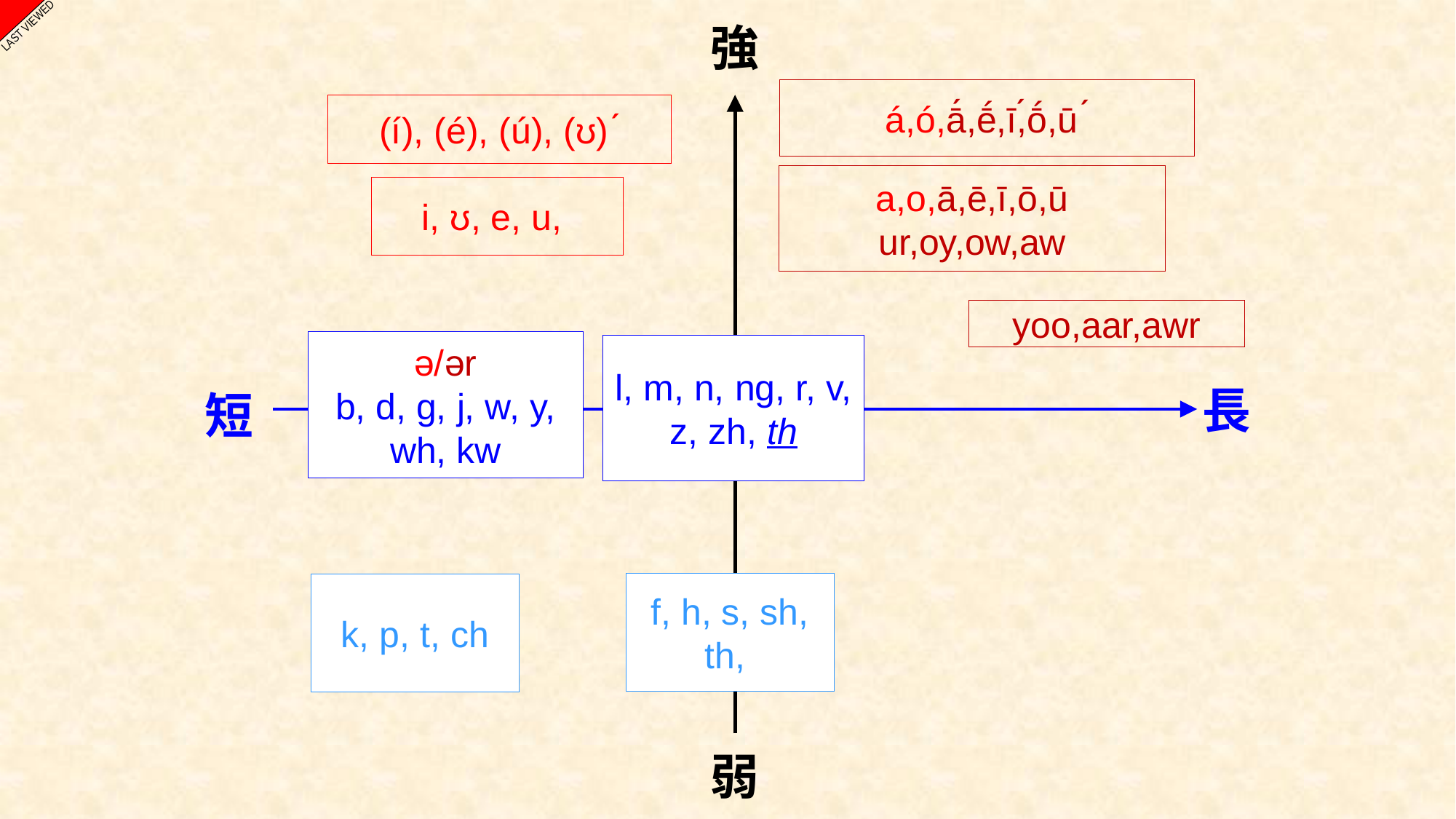

強
LAST VIEWED
á,ó,ā,ḗ,ī,ṓ,ū
´
´
´
(í), (é), (ú), (ʊ)
´
a,o,ā,ē,ī,ō,ū
ur,oy,ow,aw
i, ʊ, e, u,
yoo,aar,awr
ə/ər
b, d, g, j, w, y, wh, kw
l, m, n, ng, r, v, z, zh, th
長
短
f, h, s, sh, th,
k, p, t, ch
弱